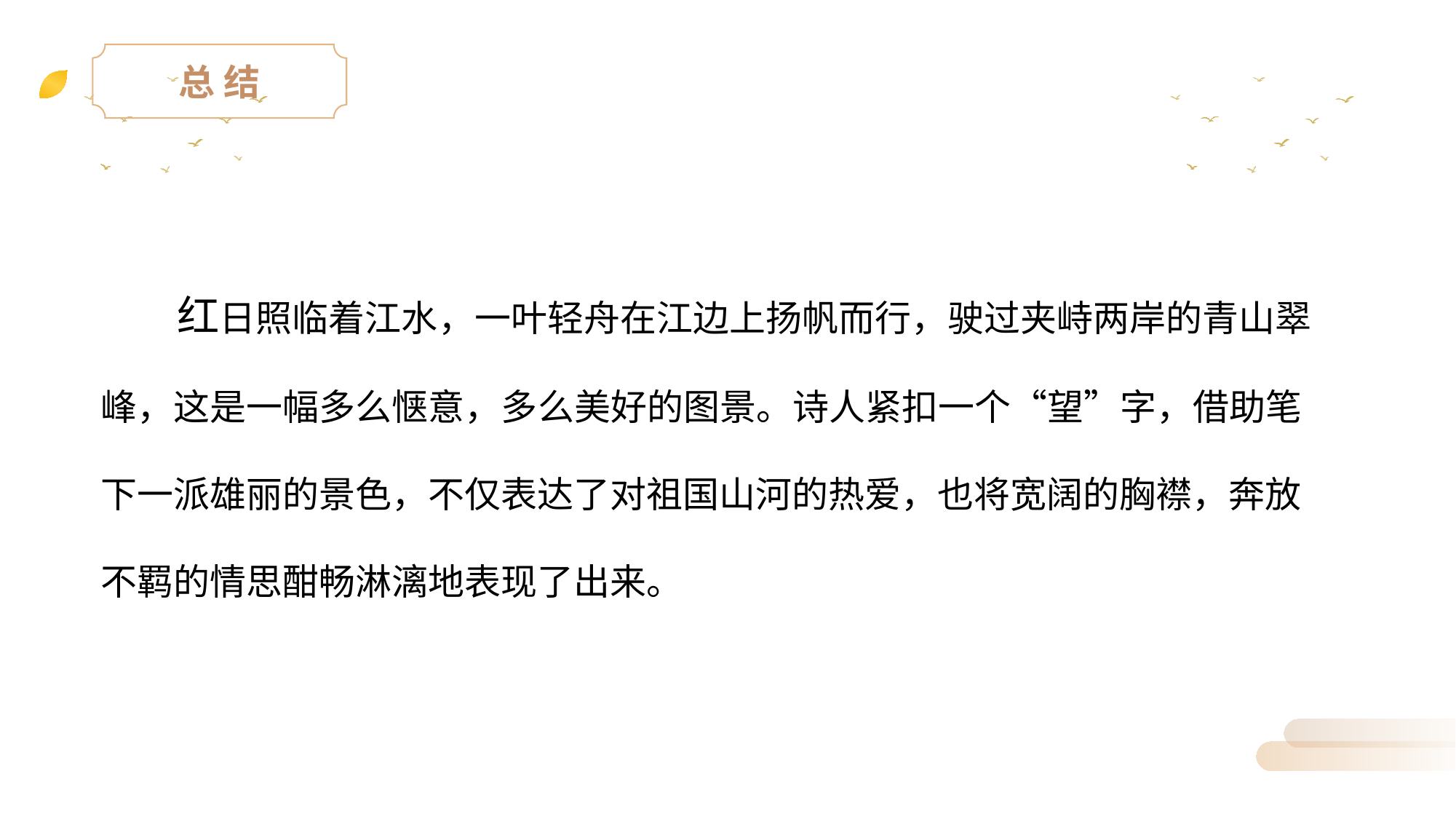

总结
       红日照临着江水，一叶轻舟在江边上扬帆而行，驶过夹峙两岸的青山翠峰，这是一幅多么惬意，多么美好的图景。诗人紧扣一个“望”字，借助笔下一派雄丽的景色，不仅表达了对祖国山河的热爱，也将宽阔的胸襟，奔放不羁的情思酣畅淋漓地表现了出来。